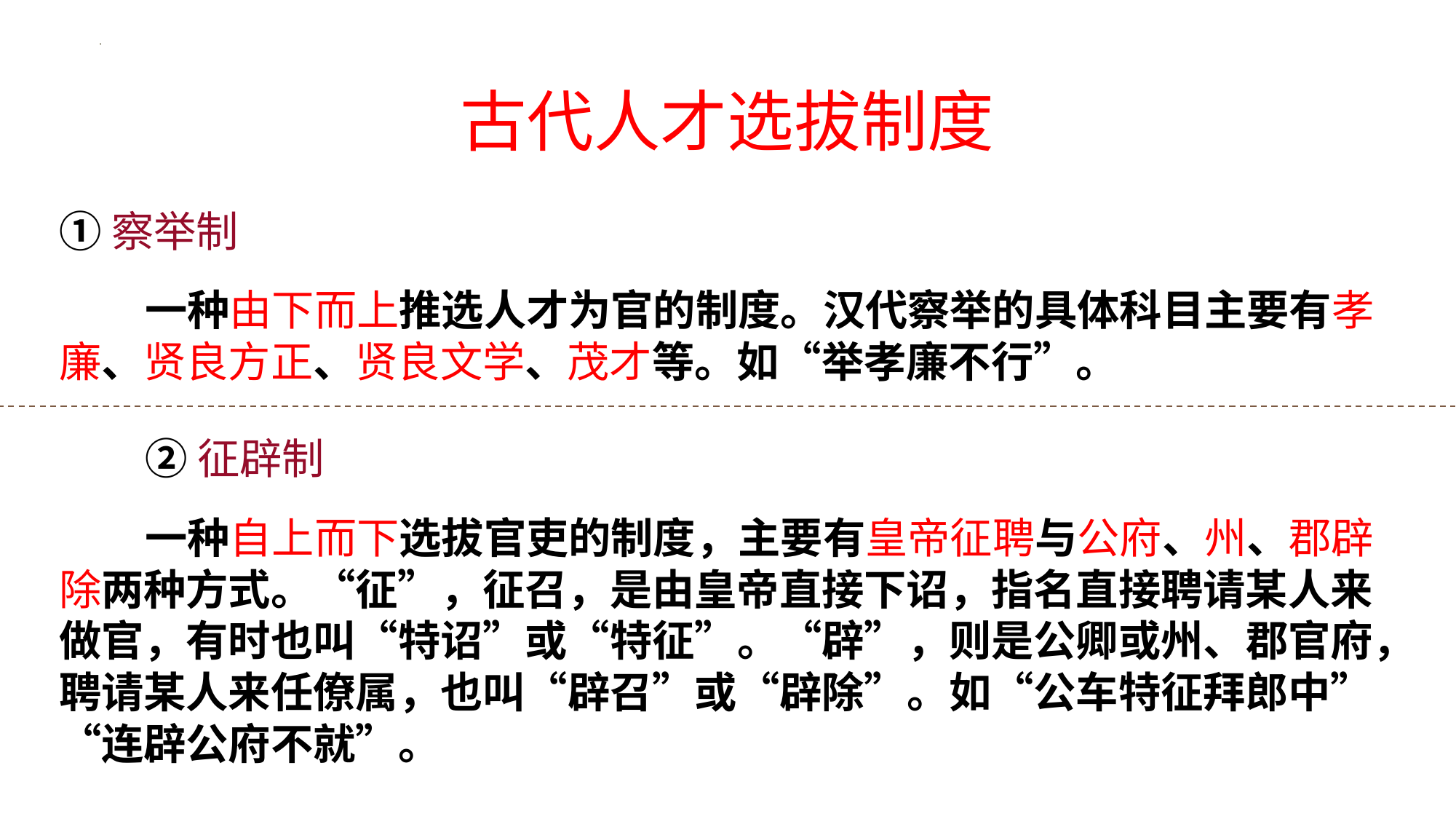

古代人才选拔制度
①察举制
一种由下而上推选人才为官的制度。汉代察举的具体科目主要有孝廉、贤良方正、贤良文学、茂才等。如“举孝廉不行”。
②征辟制
一种自上而下选拔官吏的制度，主要有皇帝征聘与公府、州、郡辟除两种方式。“征”，征召，是由皇帝直接下诏，指名直接聘请某人来做官，有时也叫“特诏”或“特征”。“辟”，则是公卿或州、郡官府，聘请某人来任僚属，也叫“辟召”或“辟除”。如“公车特征拜郎中”“连辟公府不就”。